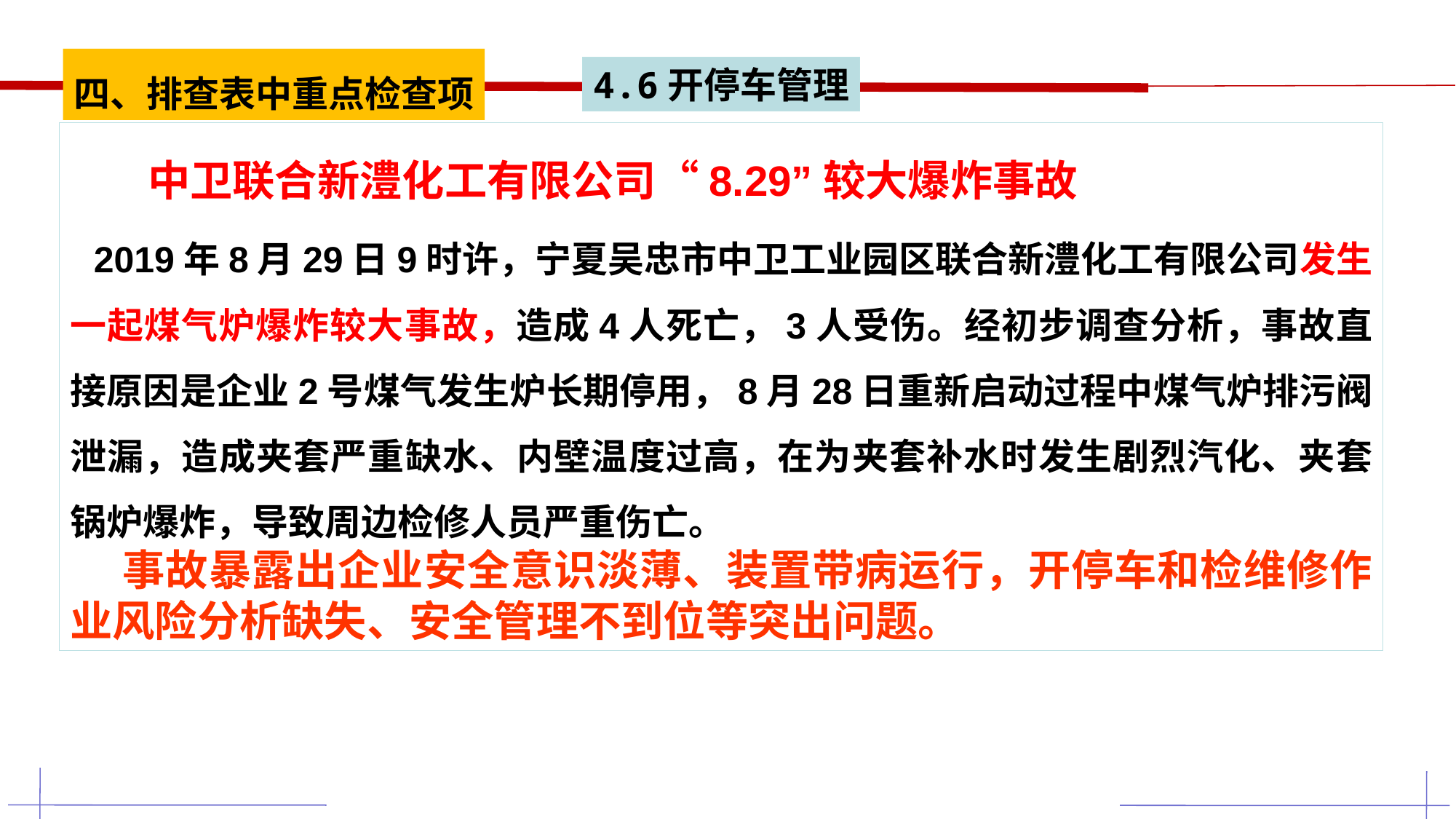

四、排查表中重点检查项
4.6开停车管理
       中卫联合新澧化工有限公司“8.29”较大爆炸事故
  2019年8月29日9时许，宁夏吴忠市中卫工业园区联合新澧化工有限公司发生一起煤气炉爆炸较大事故，造成4人死亡，3人受伤。经初步调查分析，事故直接原因是企业2号煤气发生炉长期停用，8月28日重新启动过程中煤气炉排污阀泄漏，造成夹套严重缺水、内壁温度过高，在为夹套补水时发生剧烈汽化、夹套锅炉爆炸，导致周边检修人员严重伤亡。
    事故暴露出企业安全意识淡薄、装置带病运行，开停车和检维修作业风险分析缺失、安全管理不到位等突出问题。
87